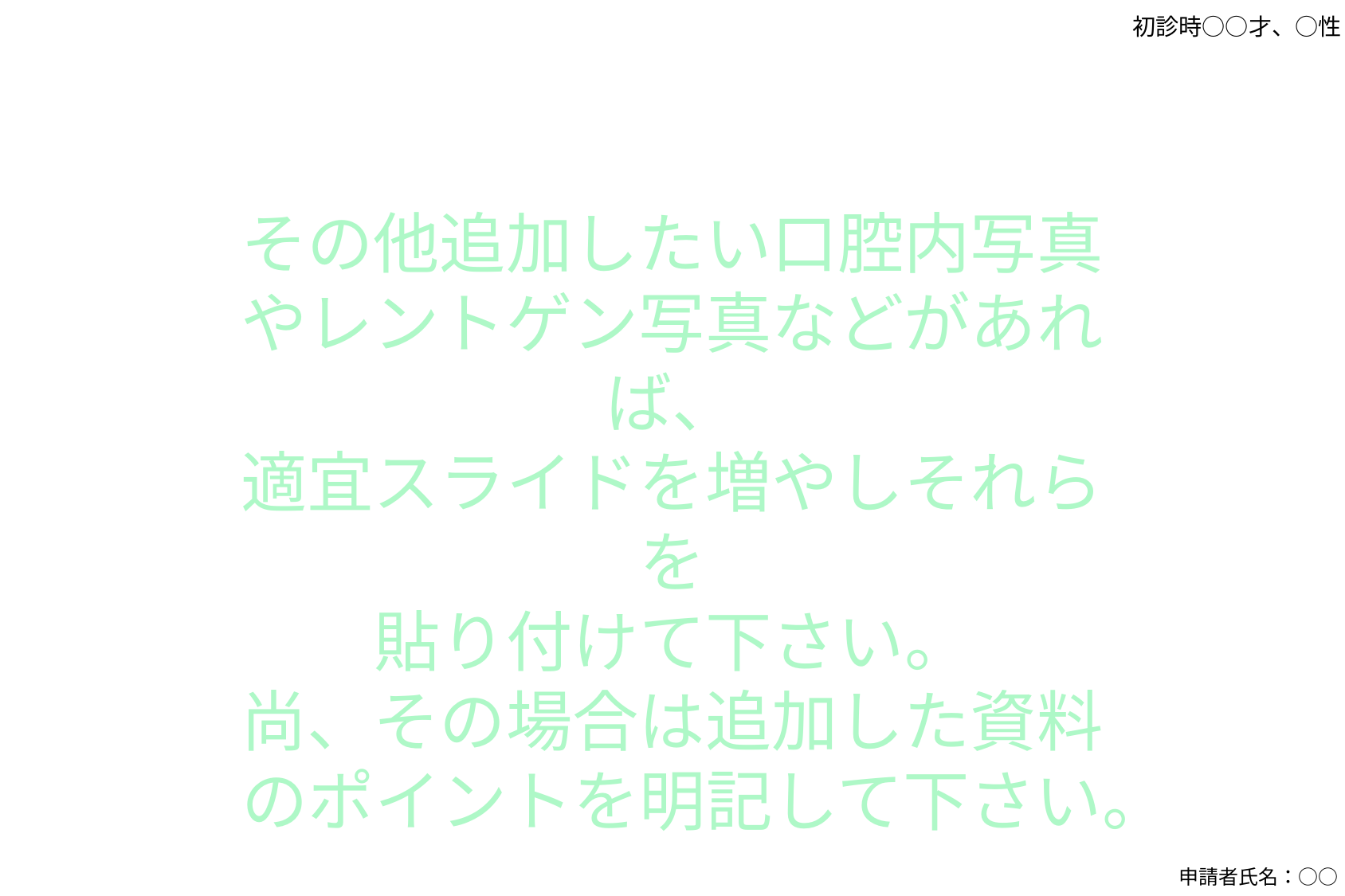

初診時○○才、○性
その他追加したい口腔内写真やレントゲン写真などがあれば、
適宜スライドを増やしそれらを
貼り付けて下さい。
尚、その場合は追加した資料のポイントを明記して下さい。
申請者氏名：○○